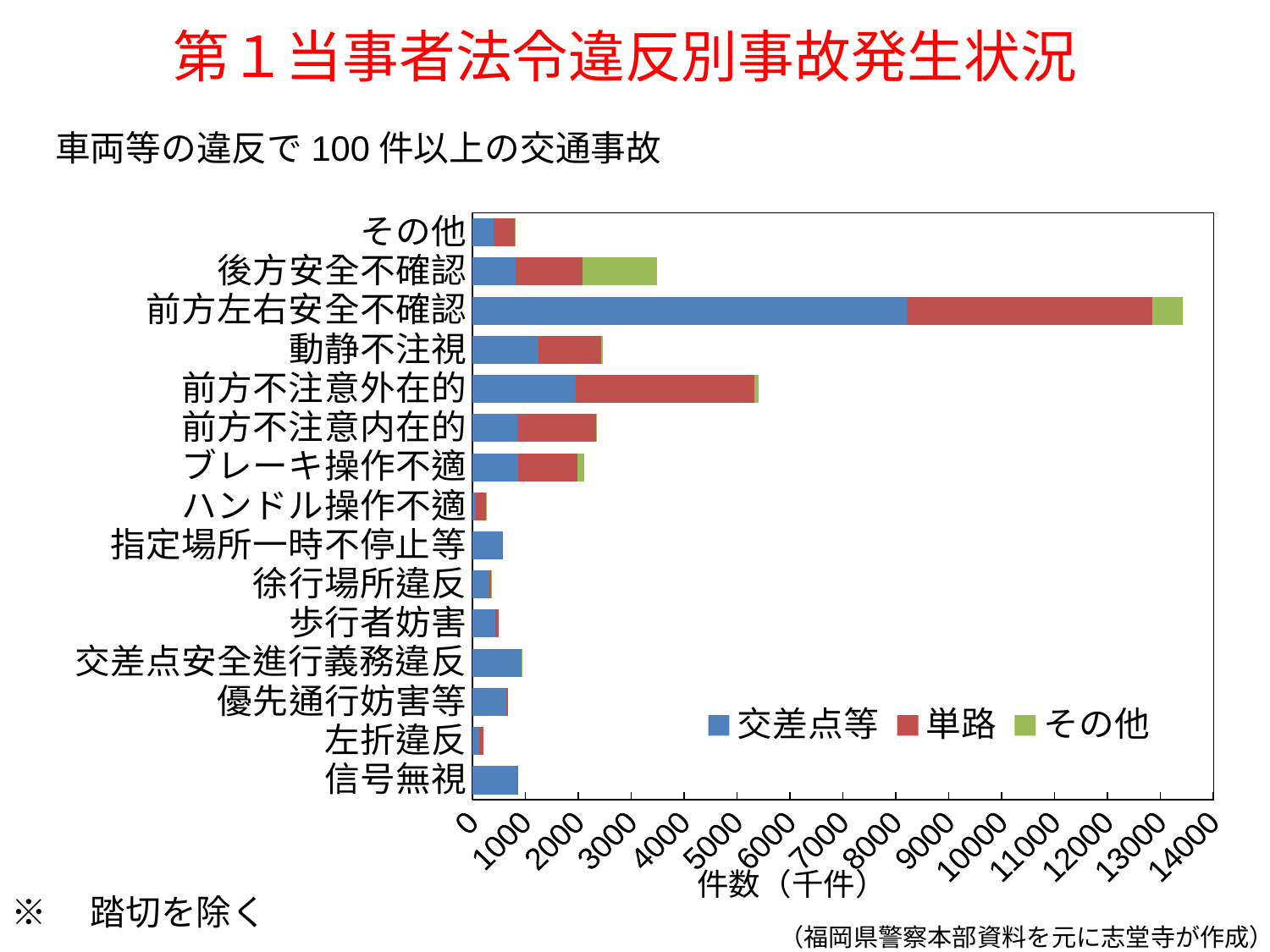

# 第１当事者法令違反別事故発生状況
車両等の違反で100件以上の交通事故

### Chart

| Category | 交差点等 | 単路 | その他 |
|---|---|---|---|
| 信号無視 | 846.0 | 4.0 | 0.0 |
| 左折違反 | 133.0 | 73.0 | 0.0 |
| 優先通行妨害等 | 640.0 | 32.0 | 0.0 |
| 交差点安全進行義務違反 | 930.0 | 4.0 | 1.0 |
| 歩行者妨害 | 428.0 | 72.0 | 0.0 |
| 徐行場所違反 | 321.0 | 25.0 | 1.0 |
| 指定場所一時不停止等 | 560.0 | 1.0 | 0.0 |
| ハンドル操作不適 | 67.0 | 184.0 | 19.0 |
| ブレーキ操作不適 | 866.0 | 1115.0 | 132.0 |
| 前方不注意内在的 | 852.0 | 1479.0 | 11.0 |
| 前方不注意外在的 | 1959.0 | 3369.0 | 75.0 |
| 動静不注視 | 1248.0 | 1178.0 | 44.0 |
| 前方左右安全不確認 | 8213.0 | 4638.0 | 574.0 |
| 後方安全不確認 | 816.0 | 1268.0 | 1398.0 |
| その他 | 392.0 | 403.0 | 27.0 |
※　踏切を除く
（福岡県警察本部資料を元に志堂寺が作成）